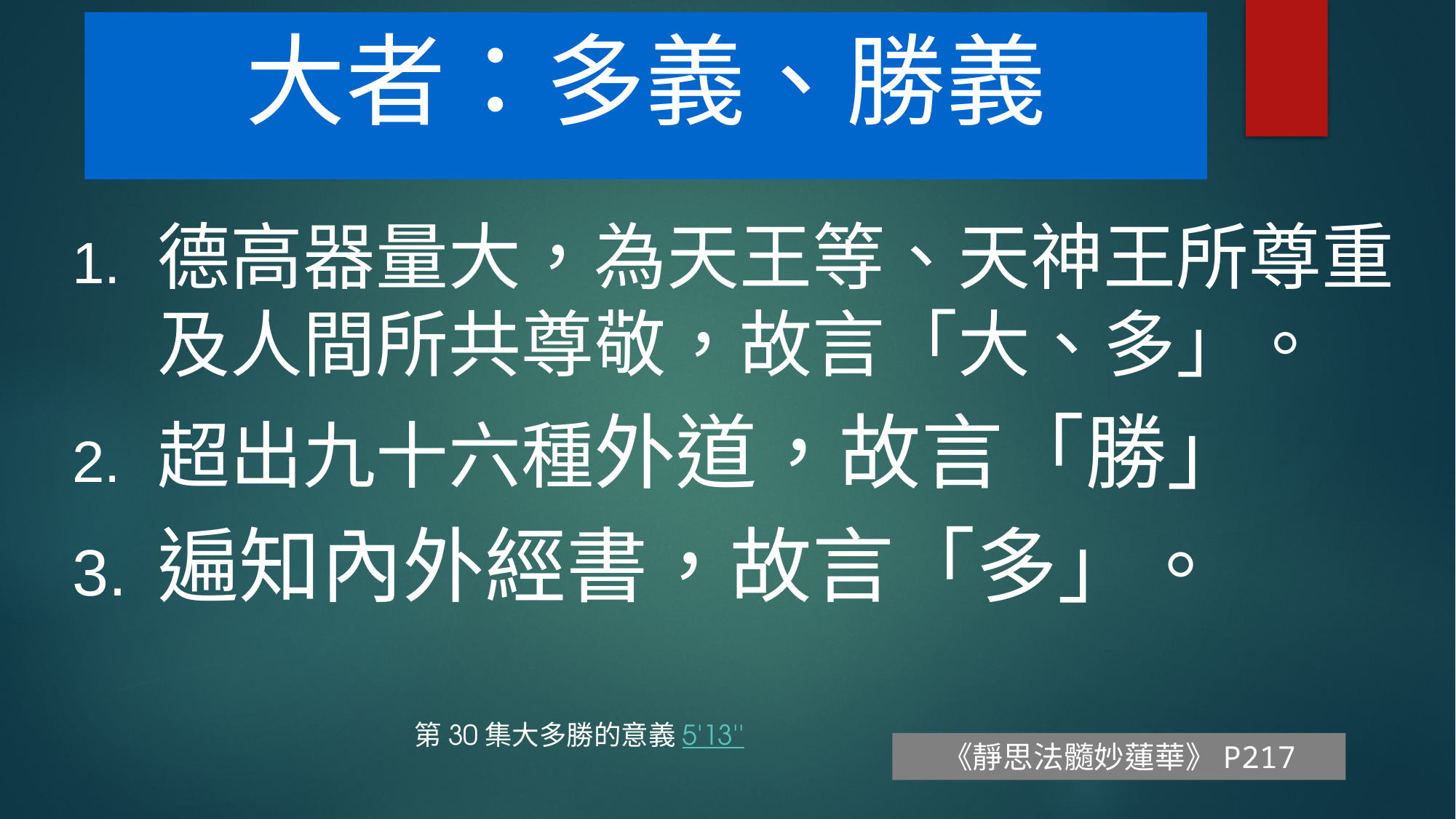

# 大者：多義、勝義
德高器量大，為天王等、天神王所尊重及人間所共尊敬，故言「大、多」。
超出九十六種外道，故言「勝」
遍知內外經書，故言「多」。
第30集大多勝的意義5'13''
《靜思法髓妙蓮華》P217